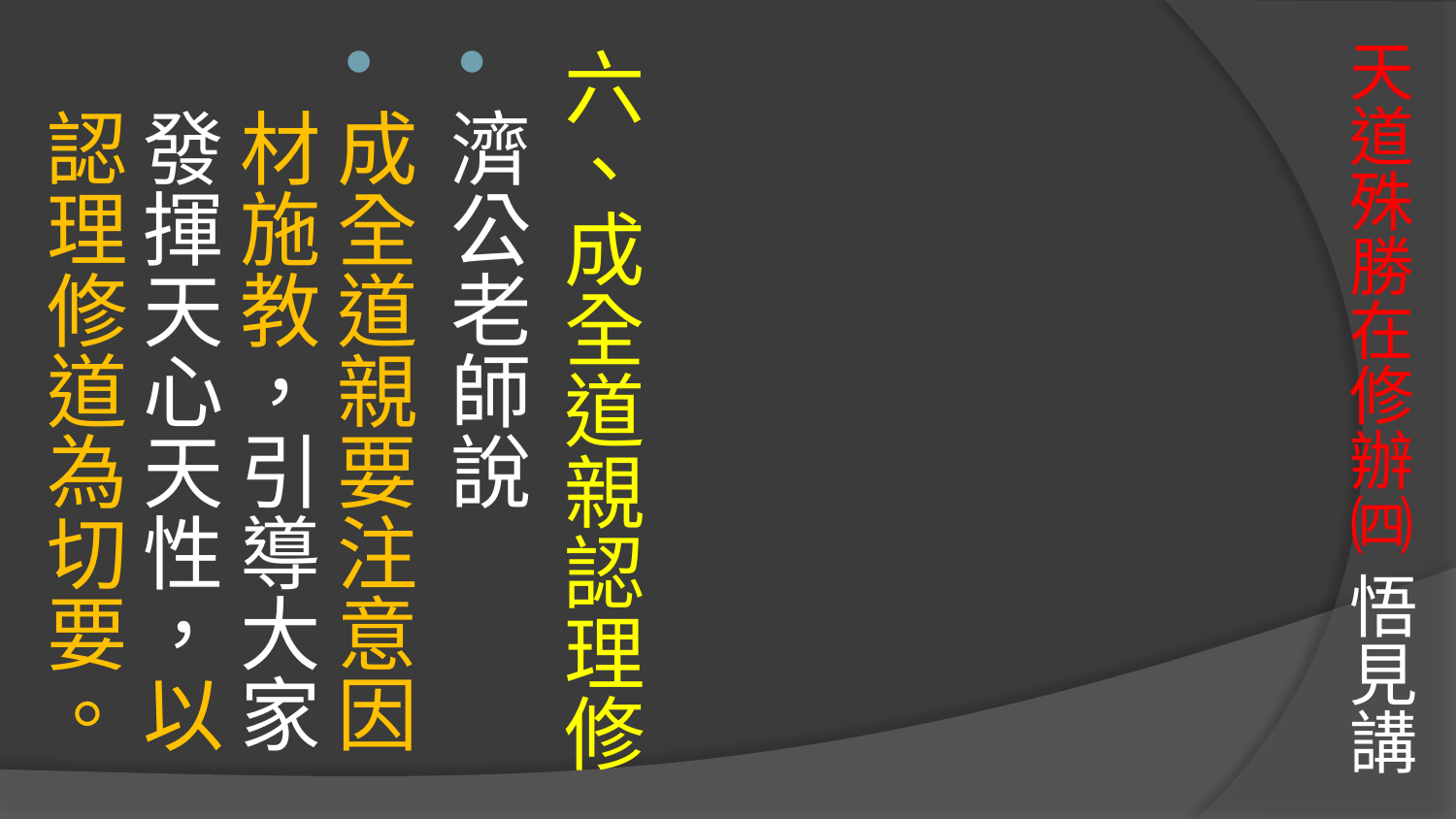

# 天道殊勝在修辦㈣ 悟見講
六、成全道親認理修
濟公老師說
成全道親要注意因材施教，引導大家發揮天心天性，以認理修道為切要。